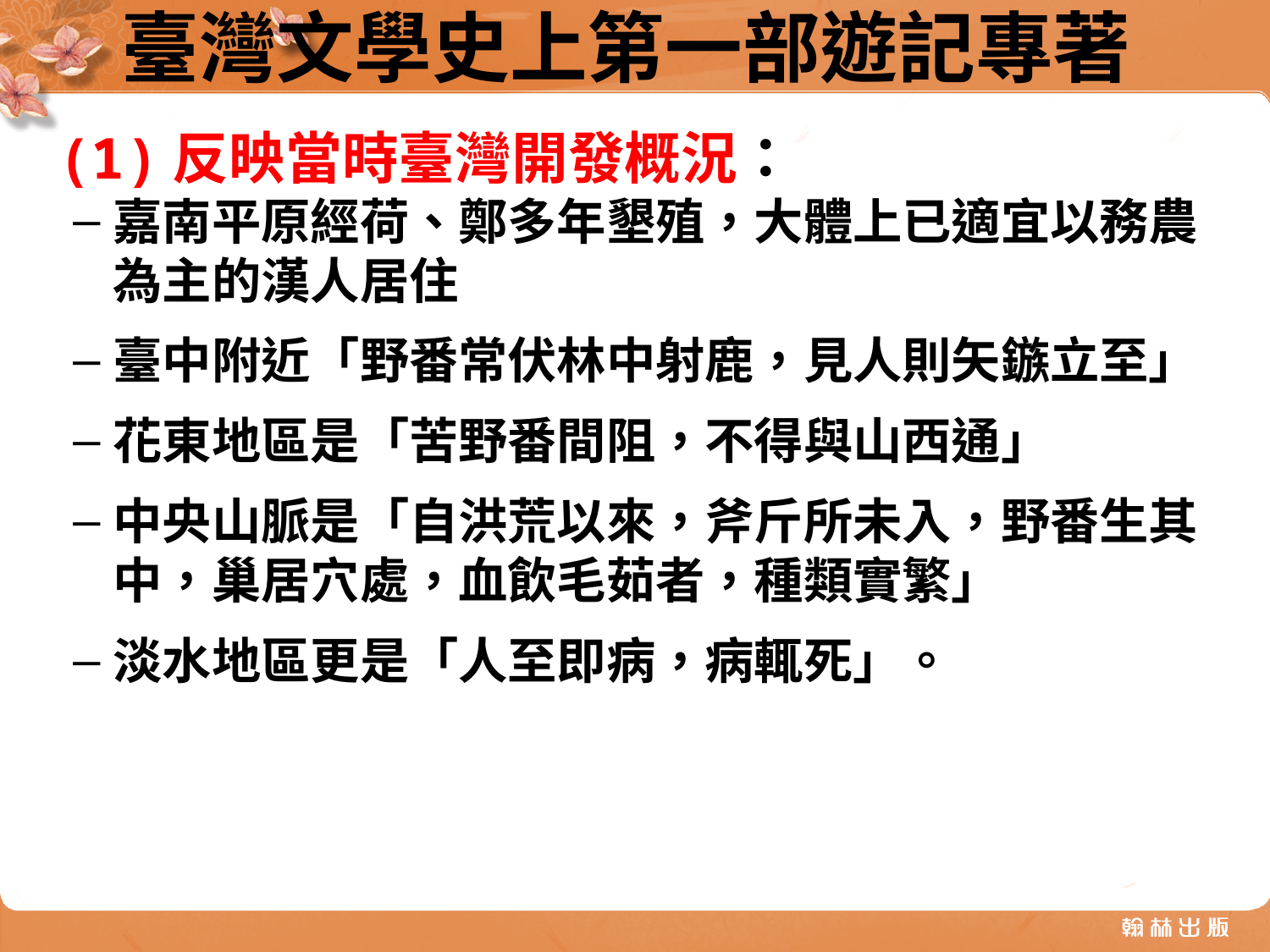

臺灣文學史上第一部遊記專著
(1)反映當時臺灣開發概況：
嘉南平原經荷、鄭多年墾殖，大體上已適宜以務農為主的漢人居住
臺中附近「野番常伏林中射鹿，見人則矢鏃立至」
花東地區是「苦野番間阻，不得與山西通」
中央山脈是「自洪荒以來，斧斤所未入，野番生其中，巢居穴處，血飲毛茹者，種類實繁」
淡水地區更是「人至即病，病輒死」。